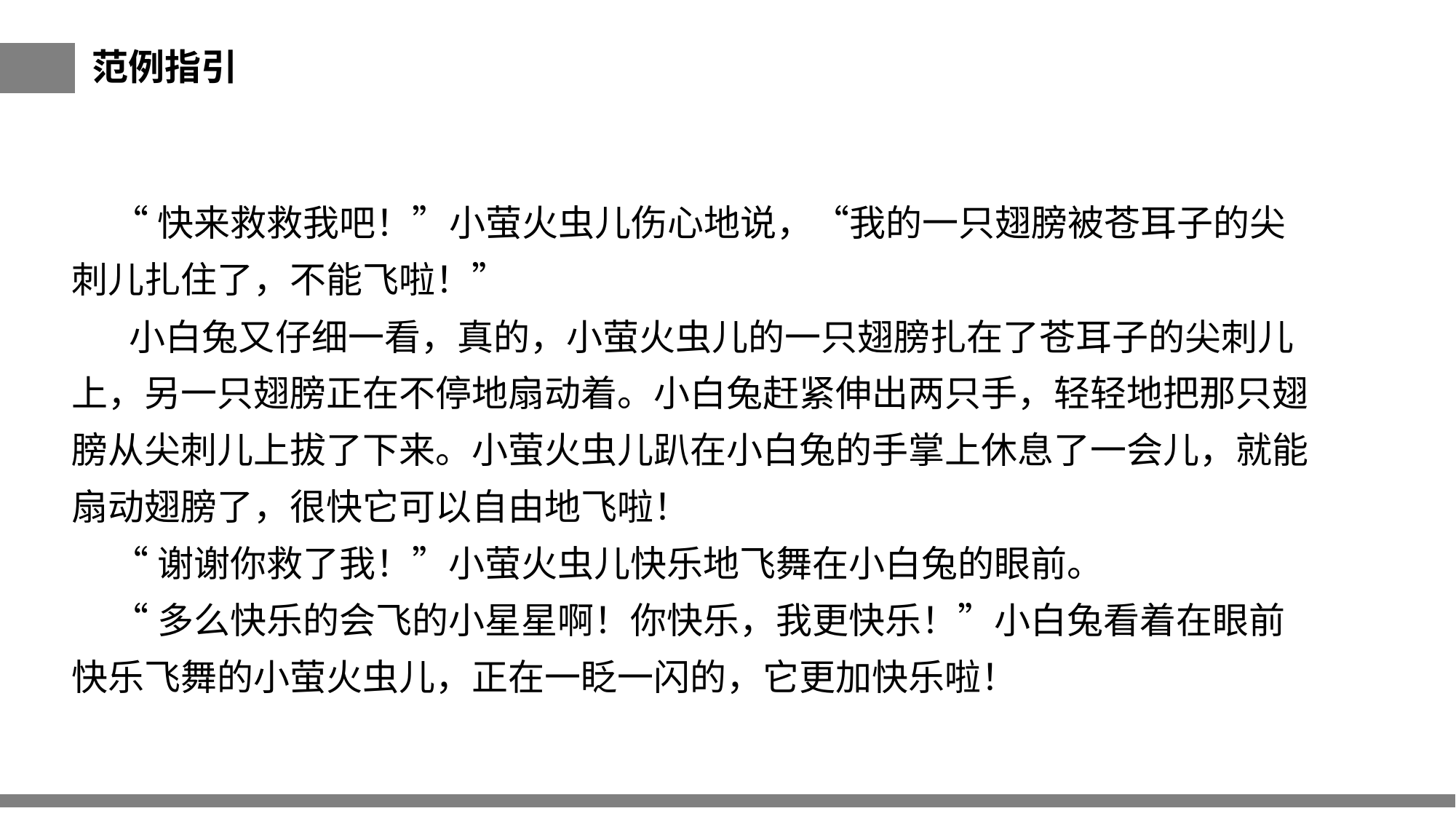

范例指引
     “快来救救我吧！”小萤火虫儿伤心地说，“我的一只翅膀被苍耳子的尖刺儿扎住了，不能飞啦！”
      小白兔又仔细一看，真的，小萤火虫儿的一只翅膀扎在了苍耳子的尖刺儿上，另一只翅膀正在不停地扇动着。小白兔赶紧伸出两只手，轻轻地把那只翅膀从尖刺儿上拔了下来。小萤火虫儿趴在小白兔的手掌上休息了一会儿，就能扇动翅膀了，很快它可以自由地飞啦！
     “谢谢你救了我！”小萤火虫儿快乐地飞舞在小白兔的眼前。
     “多么快乐的会飞的小星星啊！你快乐，我更快乐！”小白兔看着在眼前快乐飞舞的小萤火虫儿，正在一眨一闪的，它更加快乐啦！